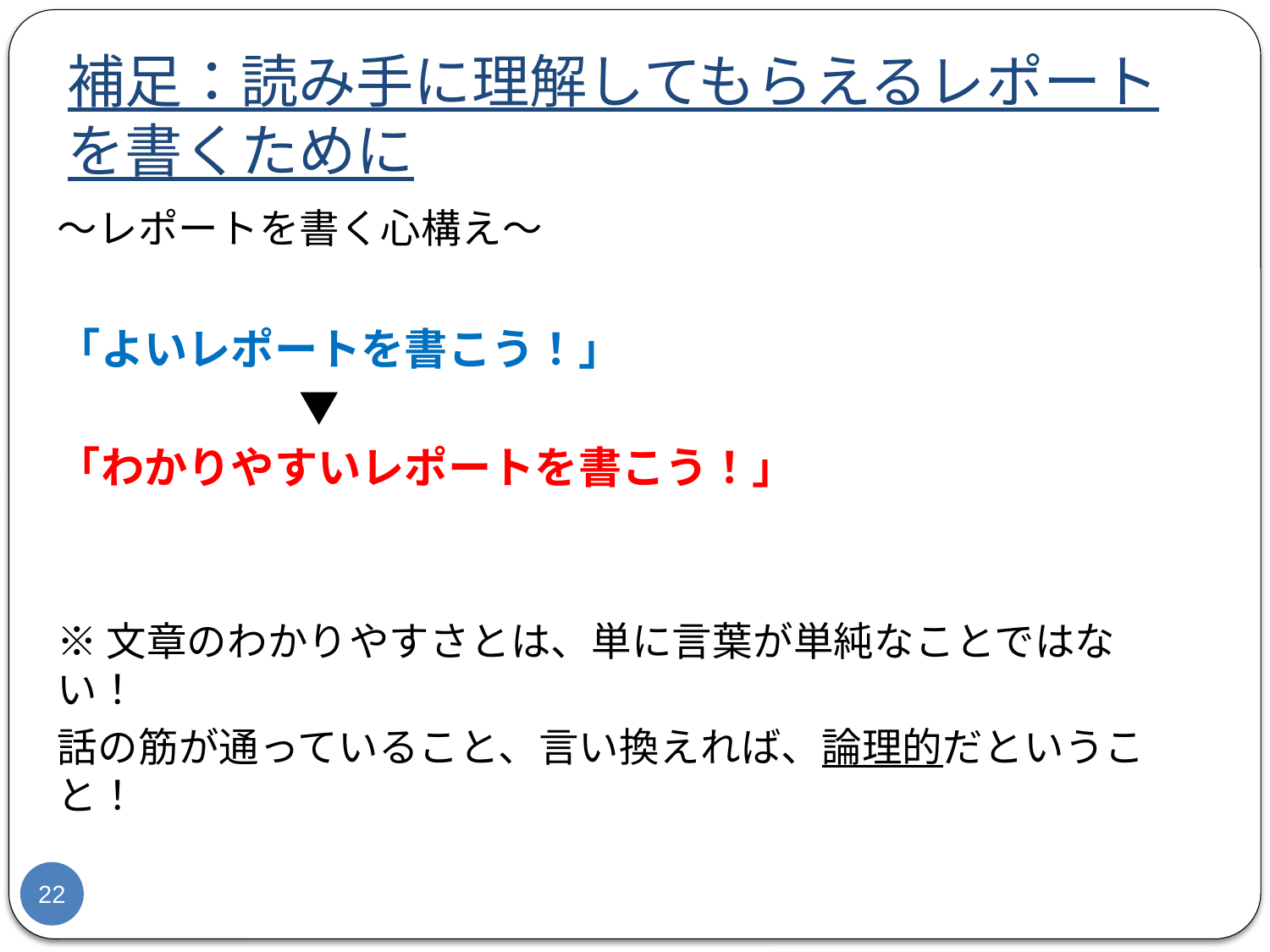

# 補足：読み手に理解してもらえるレポートを書くために
〜レポートを書く心構え〜

「よいレポートを書こう！」
　　　　　　▼
「わかりやすいレポートを書こう！」

※文章のわかりやすさとは、単に言葉が単純なことではない！
話の筋が通っていること、言い換えれば、論理的だということ！
22